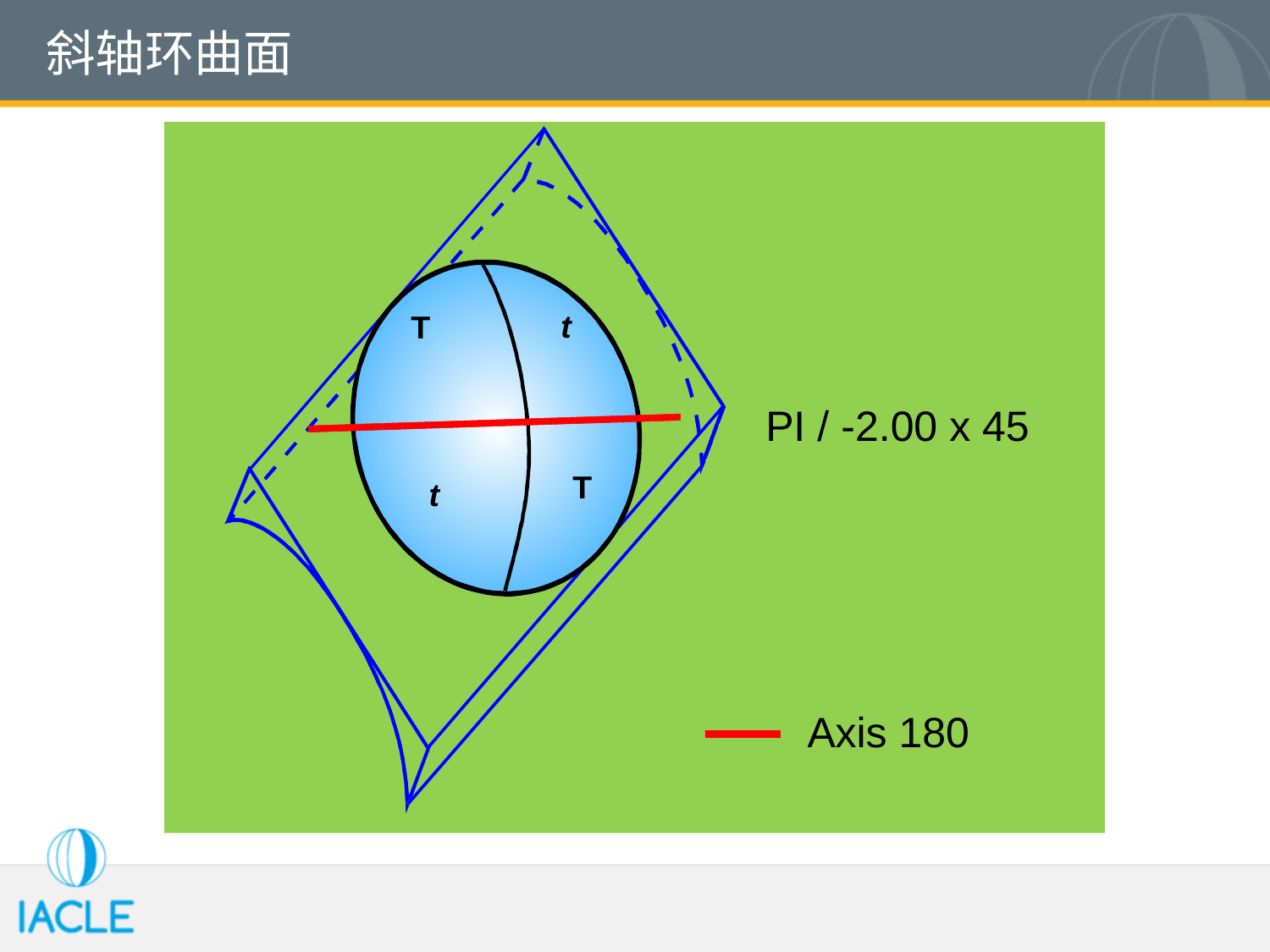

# 斜轴环曲面

t

T

PI / -2.00 x 45

T

t

Axis 180